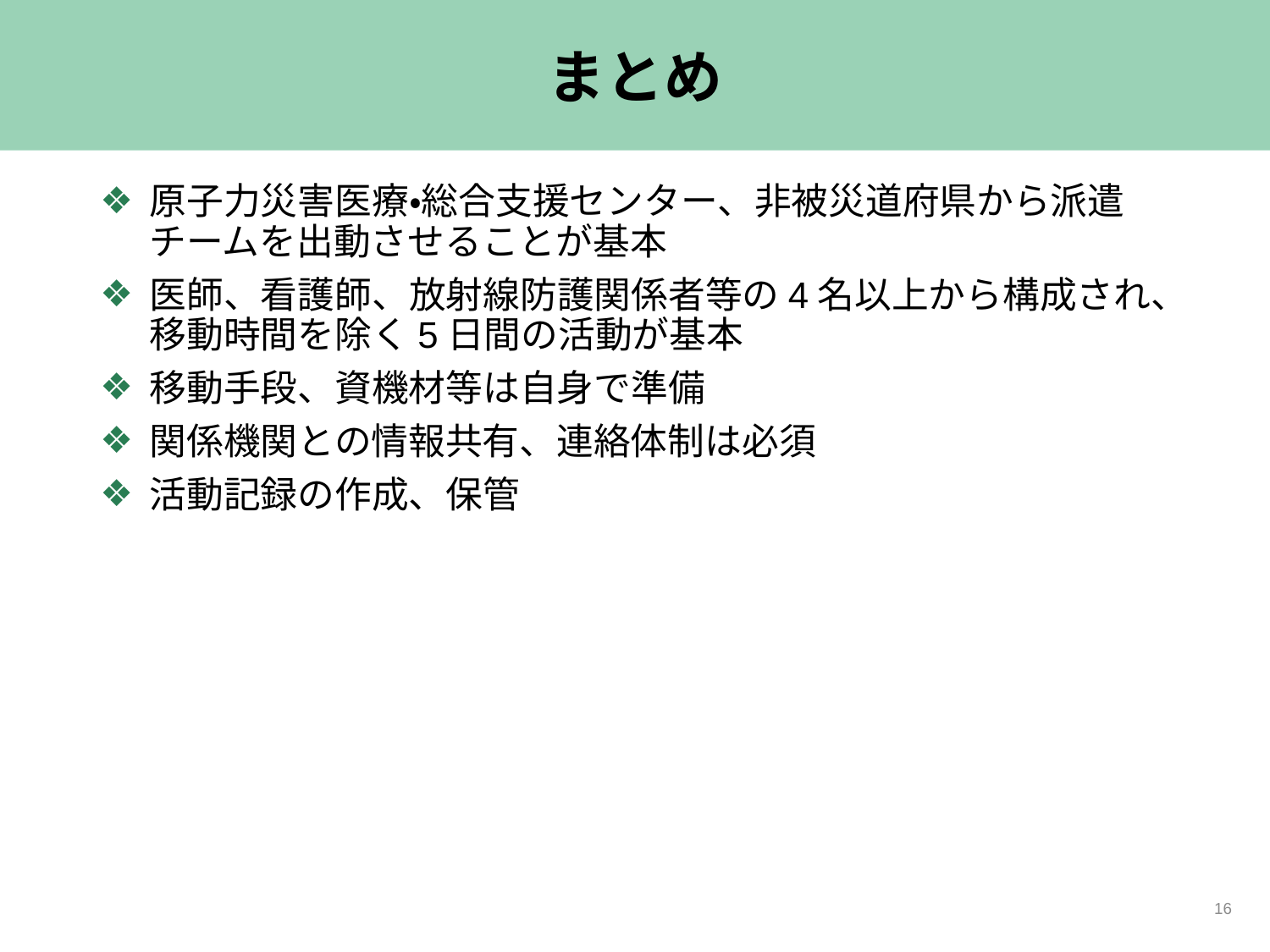

# まとめ
原子力災害医療・総合支援センター、非被災道府県から派遣チームを出動させることが基本
医師、看護師、放射線防護関係者等の4名以上から構成され、移動時間を除く5日間の活動が基本
移動手段、資機材等は自身で準備
関係機関との情報共有、連絡体制は必須
活動記録の作成、保管

16